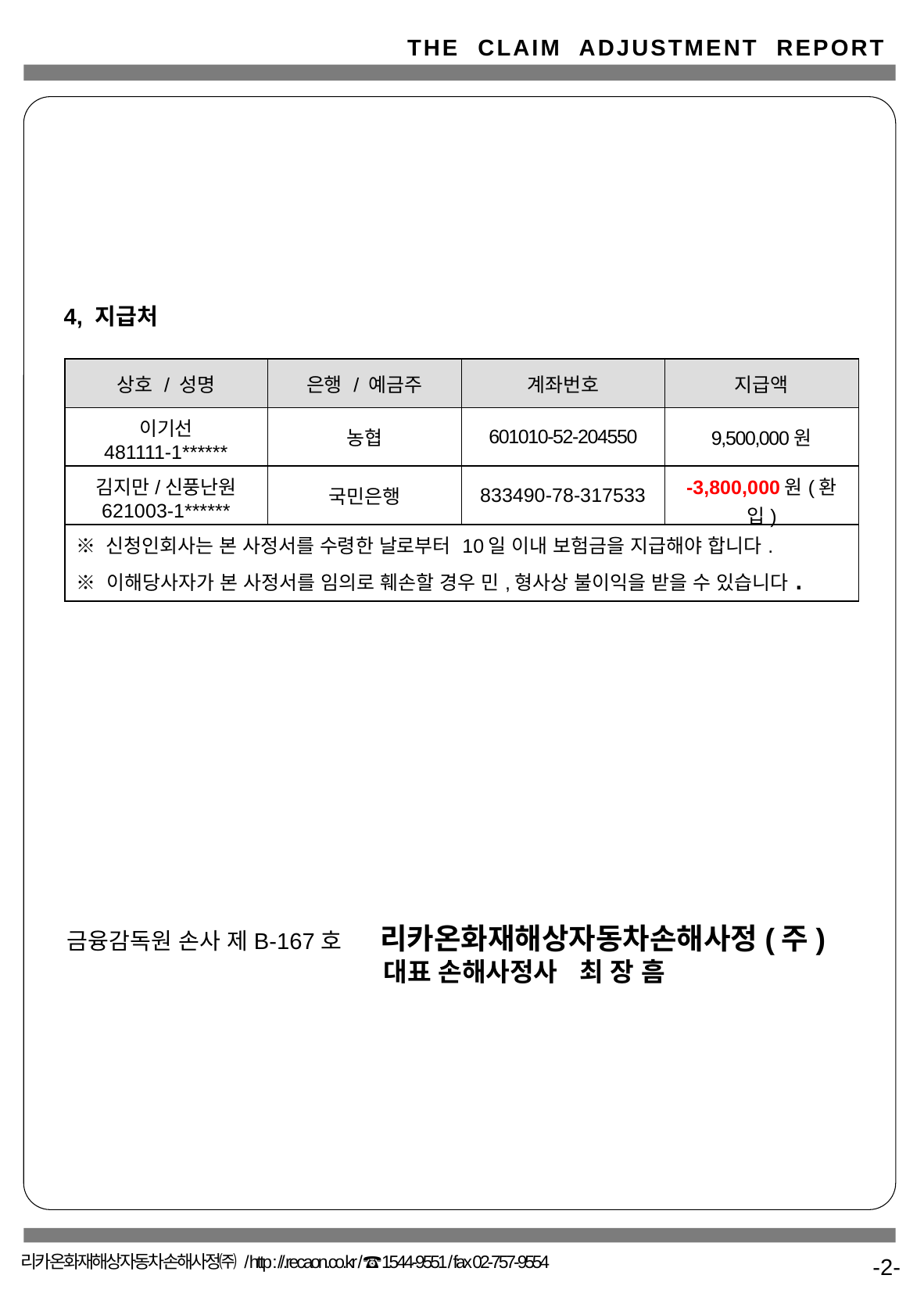

4, 지급처

| 상호 / 성명 | 은행 / 예금주 | 계좌번호 | 지급액 |
| --- | --- | --- | --- |
| 이기선 481111-1\*\*\*\*\*\* | 농협 | 601010-52-204550 | 9,500,000원 |
| 김지만/신풍난원 621003-1\*\*\*\*\*\* | 국민은행 | 833490-78-317533 | -3,800,000원(환입) |
| ※ 신청인회사는 본 사정서를 수령한 날로부터 10일 이내 보험금을 지급해야 합니다. ※ 이해당사자가 본 사정서를 임의로 훼손할 경우 민,형사상 불이익을 받을 수 있습니다. |  |  |  |
금융감독원 손사 제B-167호      리카온화재해상자동차손해사정(주)
                                                대표 손해사정사   최 장 흠

-2-